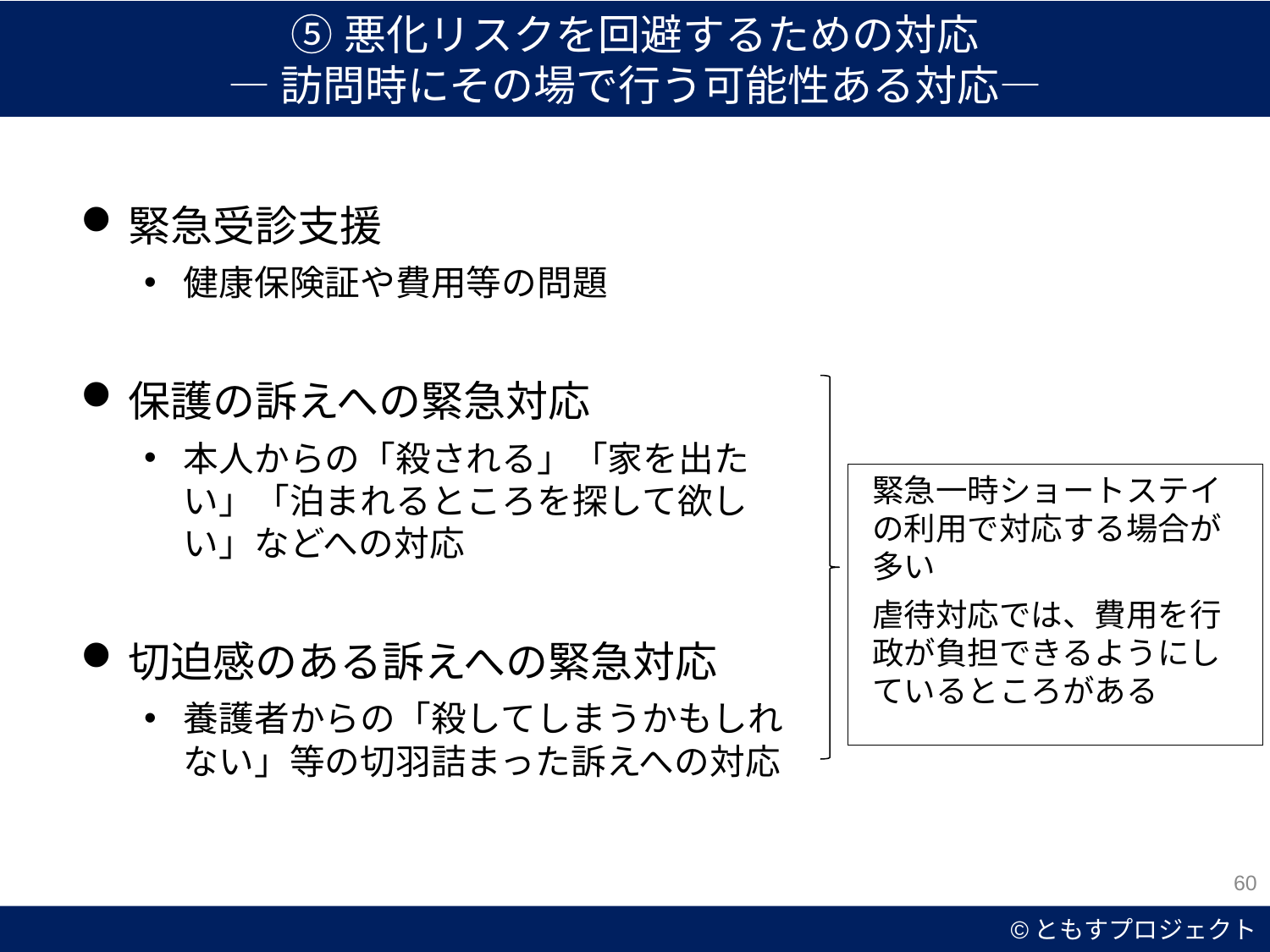

⑤悪化リスクを回避するための対応
―訪問時にその場で行う可能性ある対応―
緊急受診支援
健康保険証や費用等の問題

保護の訴えへの緊急対応
本人からの「殺される」「家を出たい」「泊まれるところを探して欲しい」などへの対応

切迫感のある訴えへの緊急対応
養護者からの「殺してしまうかもしれない」等の切羽詰まった訴えへの対応

緊急一時ショートステイの利用で対応する場合が多い
虐待対応では、費用を行政が負担できるようにしているところがある

60
©ともすプロジェクト